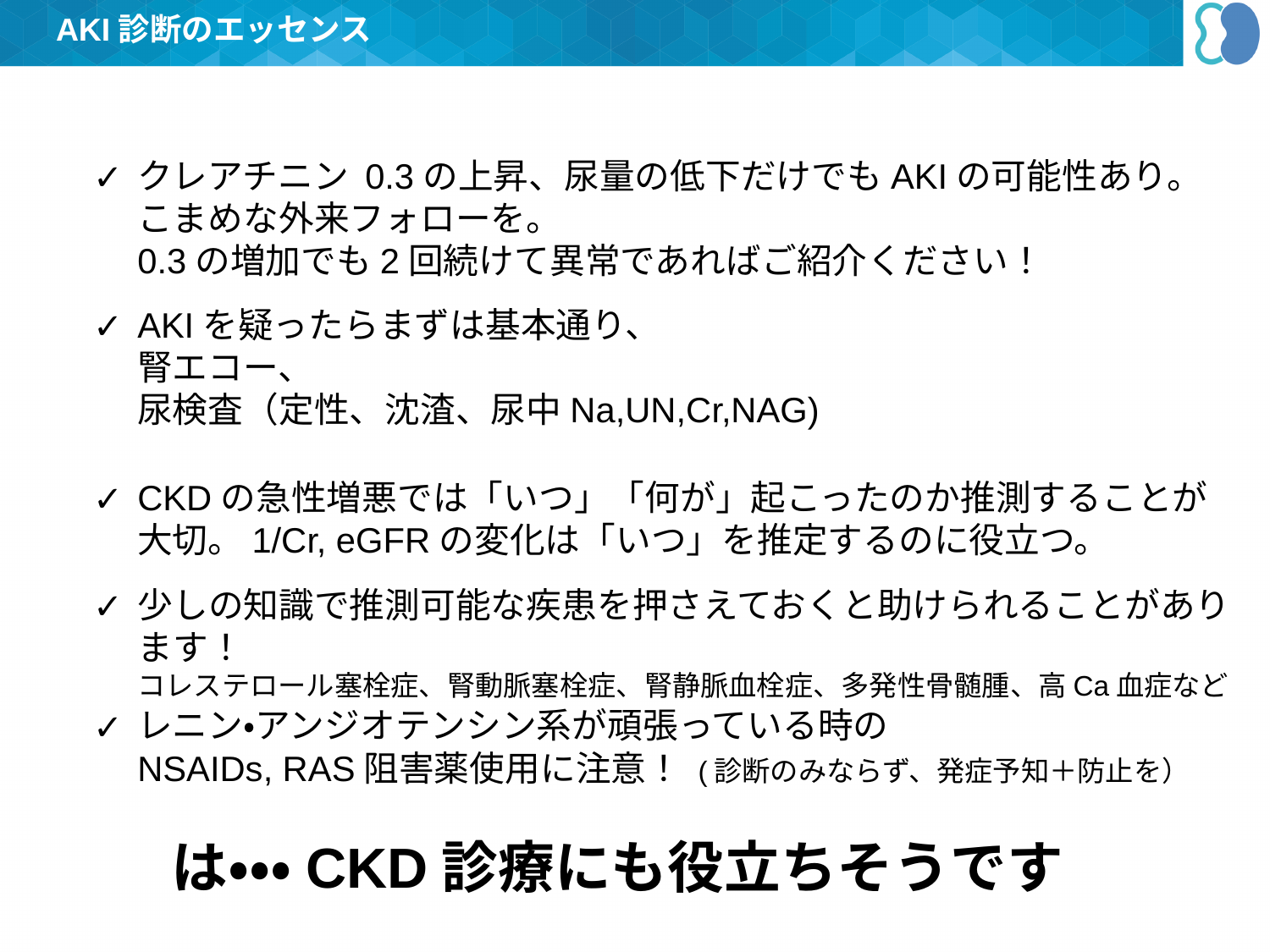

AKI診断のエッセンス
クレアチニン 0.3の上昇、尿量の低下だけでもAKIの可能性あり。
こまめな外来フォローを。
0.3の増加でも2回続けて異常であればご紹介ください！
✓
AKIを疑ったらまずは基本通り、
腎エコー、
尿検査（定性、沈渣、尿中Na,UN,Cr,NAG)
✓
CKDの急性増悪では「いつ」「何が」起こったのか推測することが大切。1/Cr, eGFRの変化は「いつ」を推定するのに役立つ。
✓
少しの知識で推測可能な疾患を押さえておくと助けられることがあります！
コレステロール塞栓症、腎動脈塞栓症、腎静脈血栓症、多発性骨髄腫、高Ca血症など
✓
レニン・アンジオテンシン系が頑張っている時の
NSAIDs, RAS阻害薬使用に注意！ (診断のみならず、発症予知＋防止を）
✓
は・・・CKD診療にも役立ちそうです